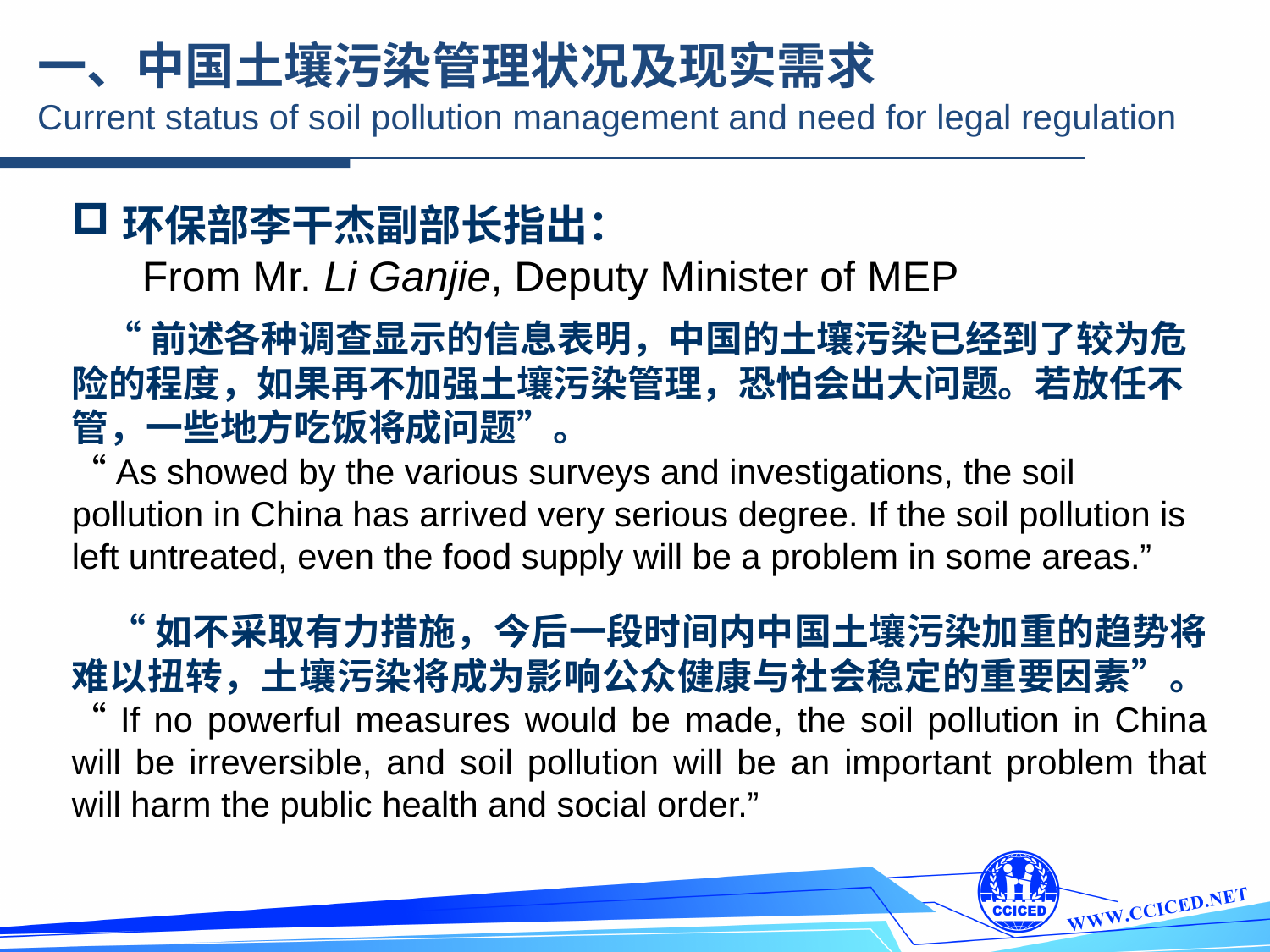

一、中国土壤污染管理状况及现实需求
Current status of soil pollution management and need for legal regulation
环保部李干杰副部长指出：
 From Mr. Li Ganjie, Deputy Minister of MEP
    “前述各种调查显示的信息表明，中国的土壤污染已经到了较为危险的程度，如果再不加强土壤污染管理，恐怕会出大问题。若放任不管，一些地方吃饭将成问题”。
“As showed by the various surveys and investigations, the soil pollution in China has arrived very serious degree. If the soil pollution is left untreated, even the food supply will be a problem in some areas.”
    “如不采取有力措施，今后一段时间内中国土壤污染加重的趋势将难以扭转，土壤污染将成为影响公众健康与社会稳定的重要因素”。
“If no powerful measures would be made, the soil pollution in China will be irreversible, and soil pollution will be an important problem that will harm the public health and social order.”